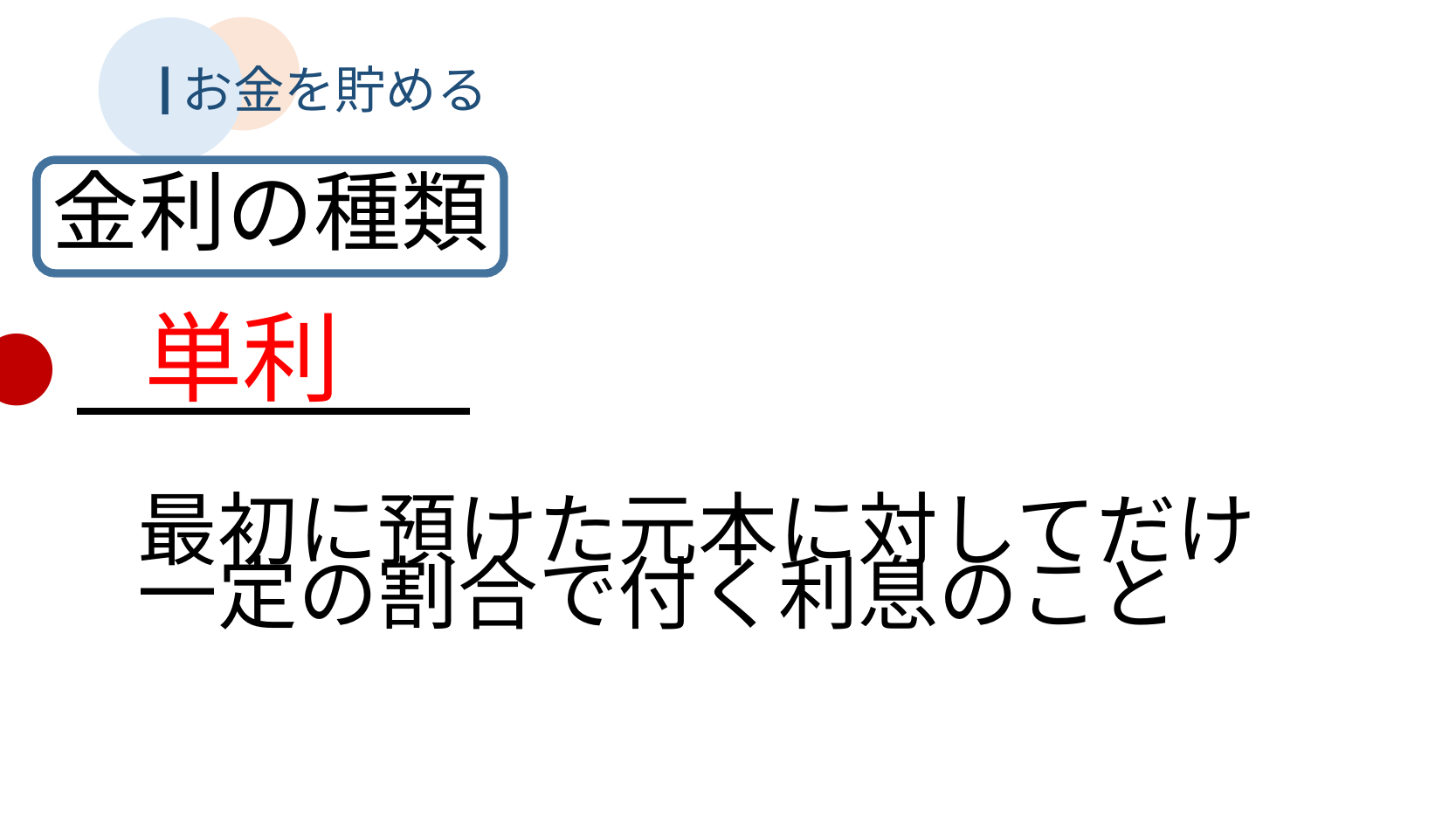

Ⅰ
お金を貯める
金利の種類

単利
●

　最初に預けた元本に対してだけ
　一定の割合で付く利息のこと